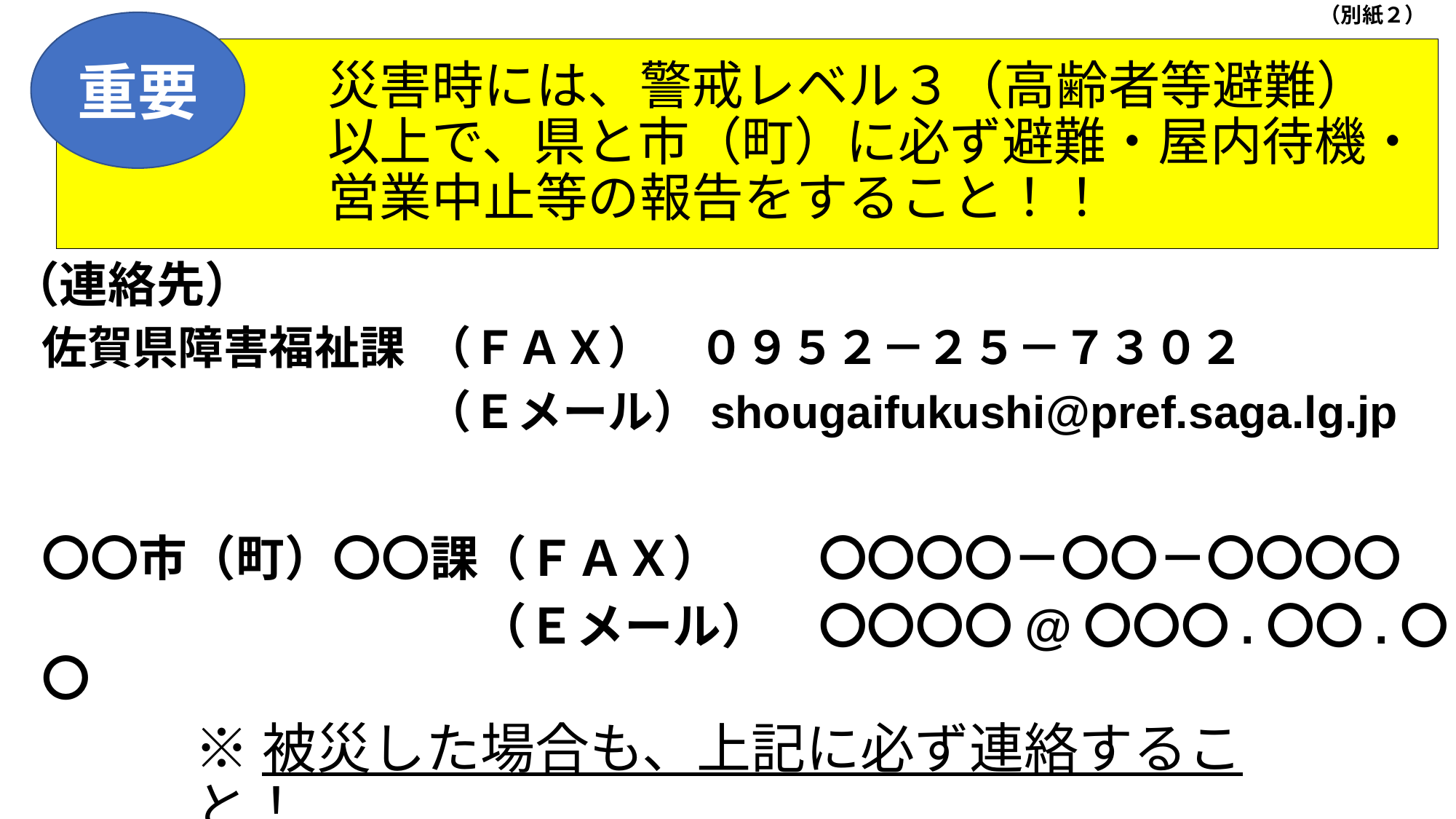

（別紙２）
重要
# 災害時には、警戒レベル３（高齢者等避難） 　　　　　以上で、県と市（町）に必ず避難・屋内待機・ 　　　　　営業中止等の報告をすること！！
（連絡先）
佐賀県障害福祉課  （ＦＡＸ）　０９５２－２５－７３０２
　　　　　　　　  （Ｅメール）shougaifukushi@pref.saga.lg.jp

〇〇市（町）〇〇課（ＦＡＸ）　　〇〇〇〇－〇〇－〇〇〇〇
　　　　　　　　　（Ｅメール）　〇〇〇〇@〇〇〇.〇〇.〇〇

※被災した場合も、上記に必ず連絡すること！